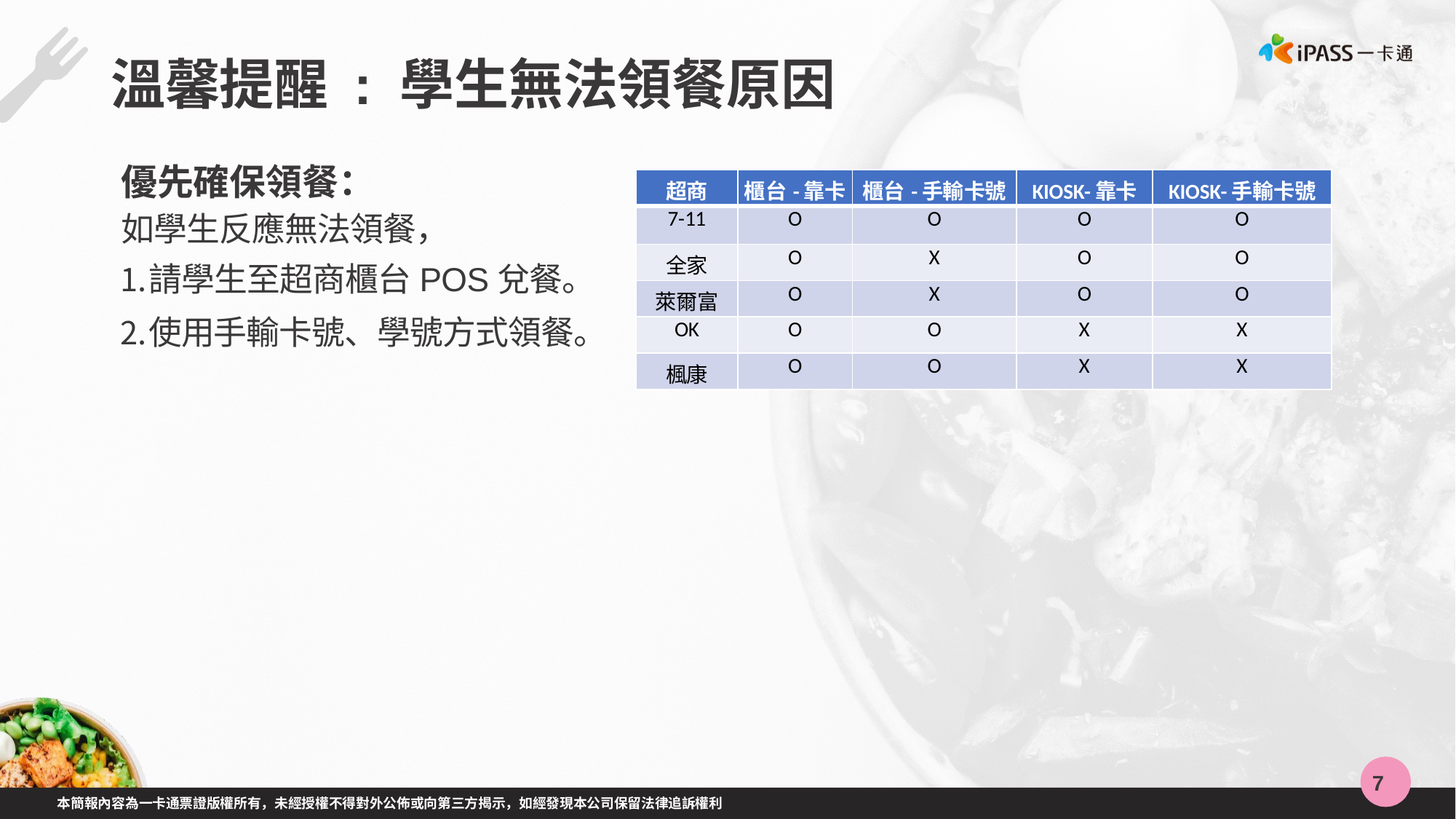

# 溫馨提醒 : 學生無法領餐原因
優先確保領餐：
如學生反應無法領餐，
請學生至超商櫃台POS兌餐。
使用手輸卡號、學號方式領餐。
| 超商 | 櫃台-靠卡 | 櫃台-手輸卡號 | KIOSK-靠卡 | KIOSK-手輸卡號 |
| --- | --- | --- | --- | --- |
| 7-11 | O | O | O | O |
| 全家 | O | X | O | O |
| 萊爾富 | O | X | O | O |
| OK | O | O | X | X |
| 楓康 | O | O | X | X |
7
本簡報內容為一卡通票證版權所有，未經授權不得對外公佈或向第三方揭示，如經發現本公司保留法律追訴權利